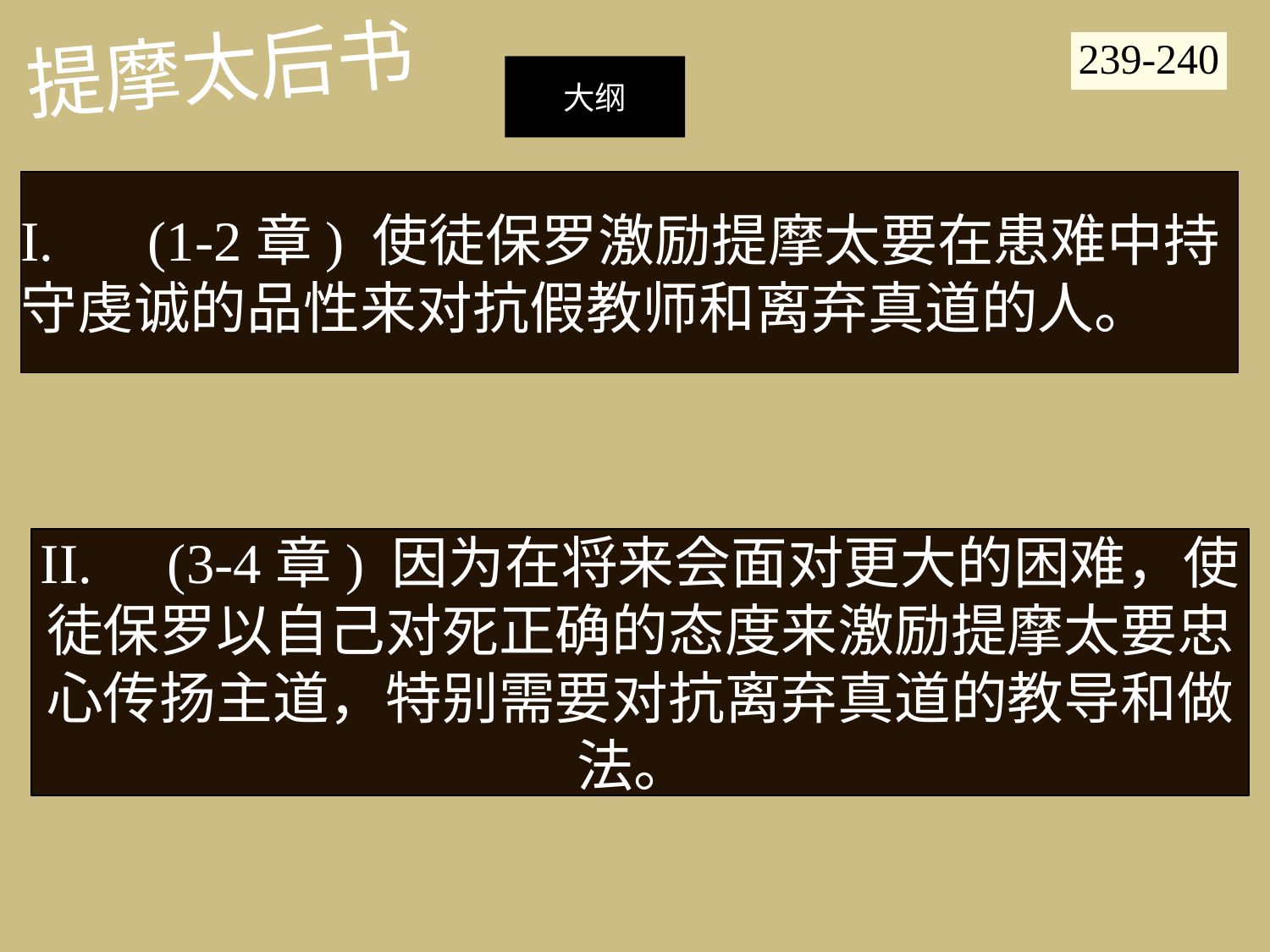

提摩太后书
239-240
# 大纲
I.	(1-2章) 使徒保罗激励提摩太要在患难中持守虔诚的品性来对抗假教师和离弃真道的人。
II.	(3-4章) 因为在将来会面对更大的困难，使徒保罗以自己对死正确的态度来激励提摩太要忠心传扬主道，特别需要对抗离弃真道的教导和做法。